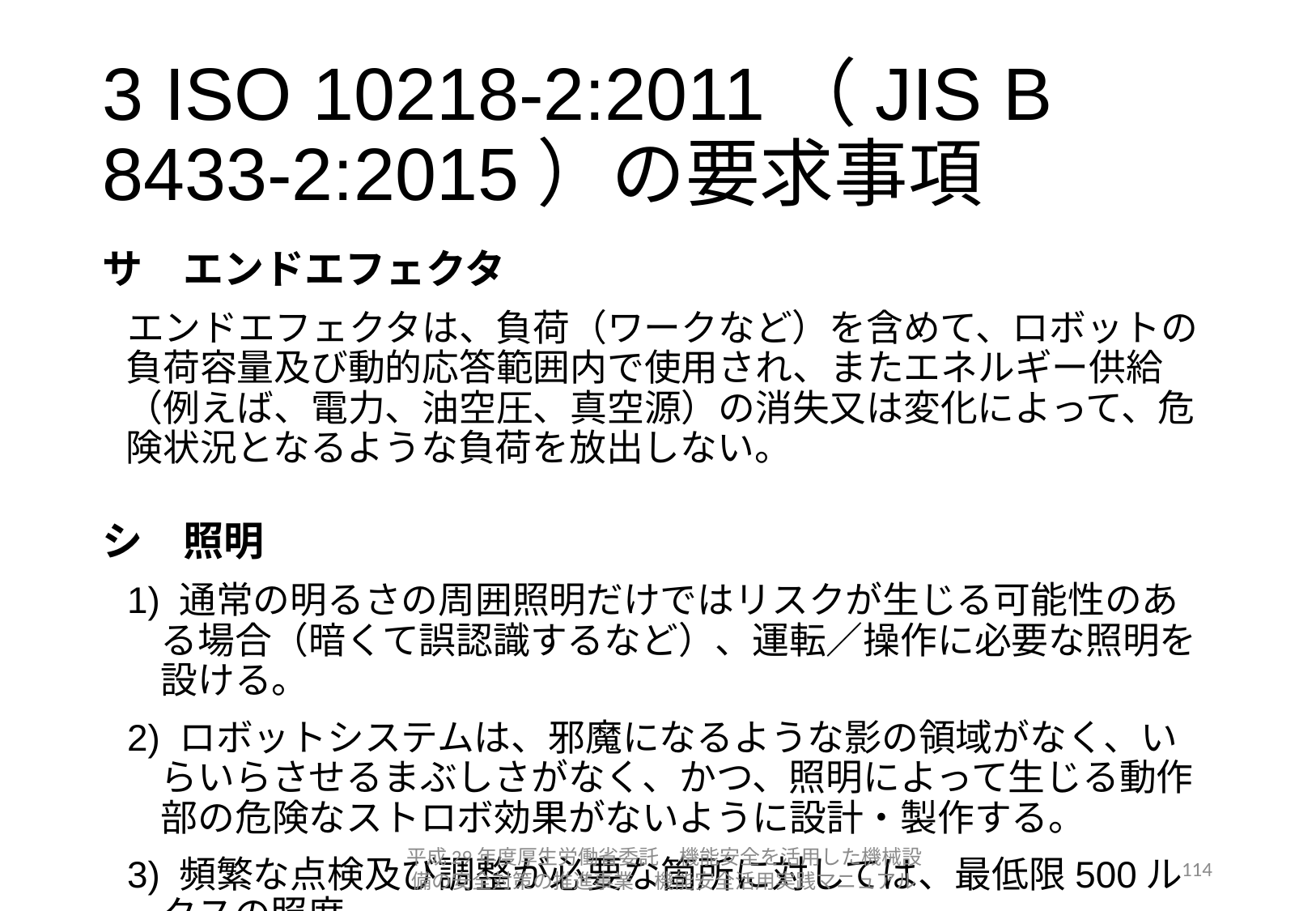

# 3 ISO 10218-2:2011（JIS B 8433-2:2015）の要求事項
サ　エンドエフェクタ
エンドエフェクタは、負荷（ワークなど）を含めて、ロボットの負荷容量及び動的応答範囲内で使用され、またエネルギー供給（例えば、電力、油空圧、真空源）の消失又は変化によって、危険状況となるような負荷を放出しない。

シ　照明
1) 通常の明るさの周囲照明だけではリスクが生じる可能性のある場合（暗くて誤認識するなど）、運転／操作に必要な照明を設ける。
2) ロボットシステムは、邪魔になるような影の領域がなく、いらいらさせるまぶしさがなく、かつ、照明によって生じる動作部の危険なストロボ効果がないように設計・製作する。
3) 頻繁な点検及び調整が必要な箇所に対しては、最低限500ルクスの照度。
平成29年度厚生労働省委託　機能安全を活用した機械設備の安全対策の推進事業　機能安全活用実践マニュアル
114